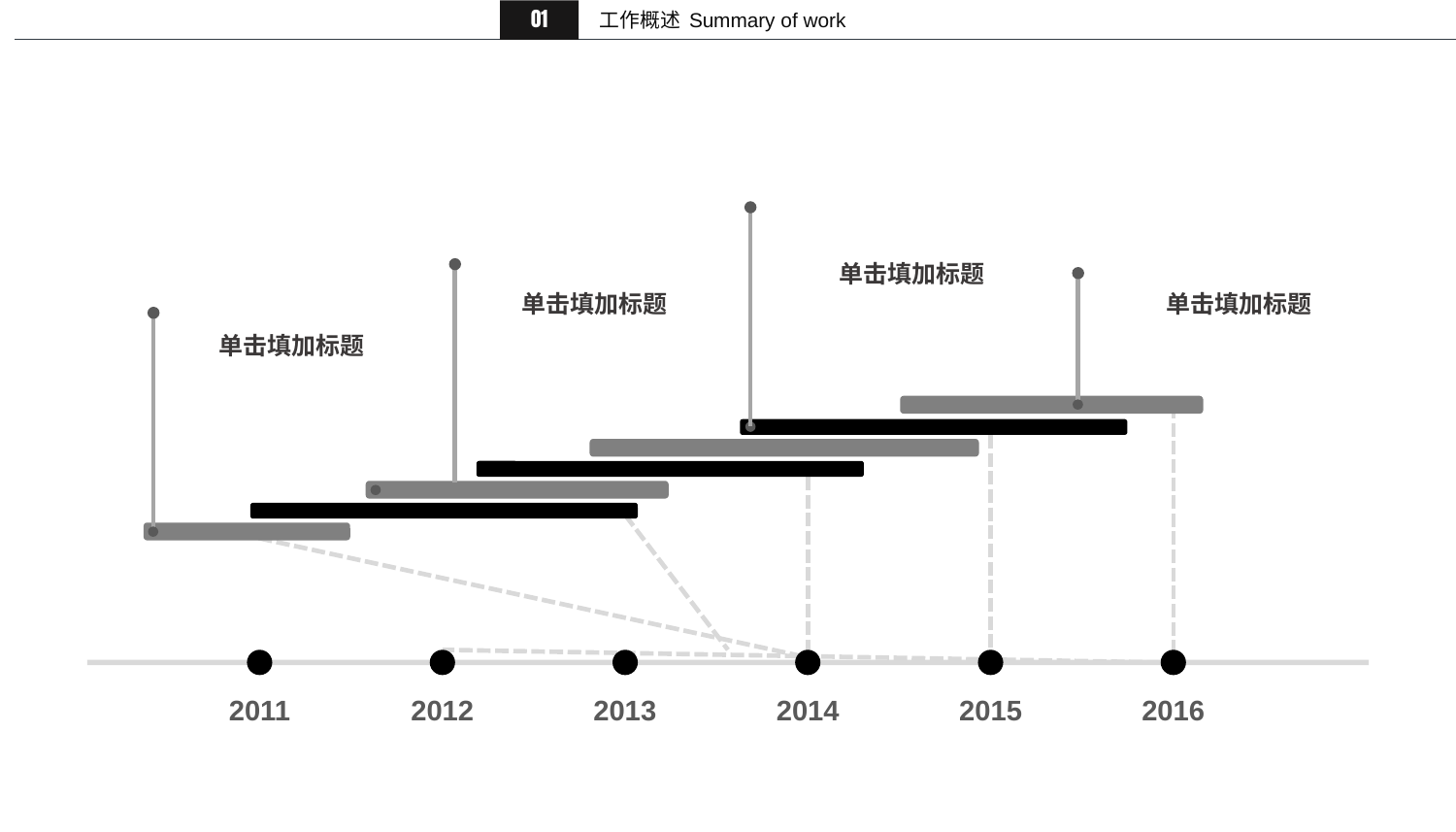

01
Summary of work
工作概述

单击填加标题

单击填加标题
单击填加标题

单击填加标题

2011
2012
2013
2014
2015
2016